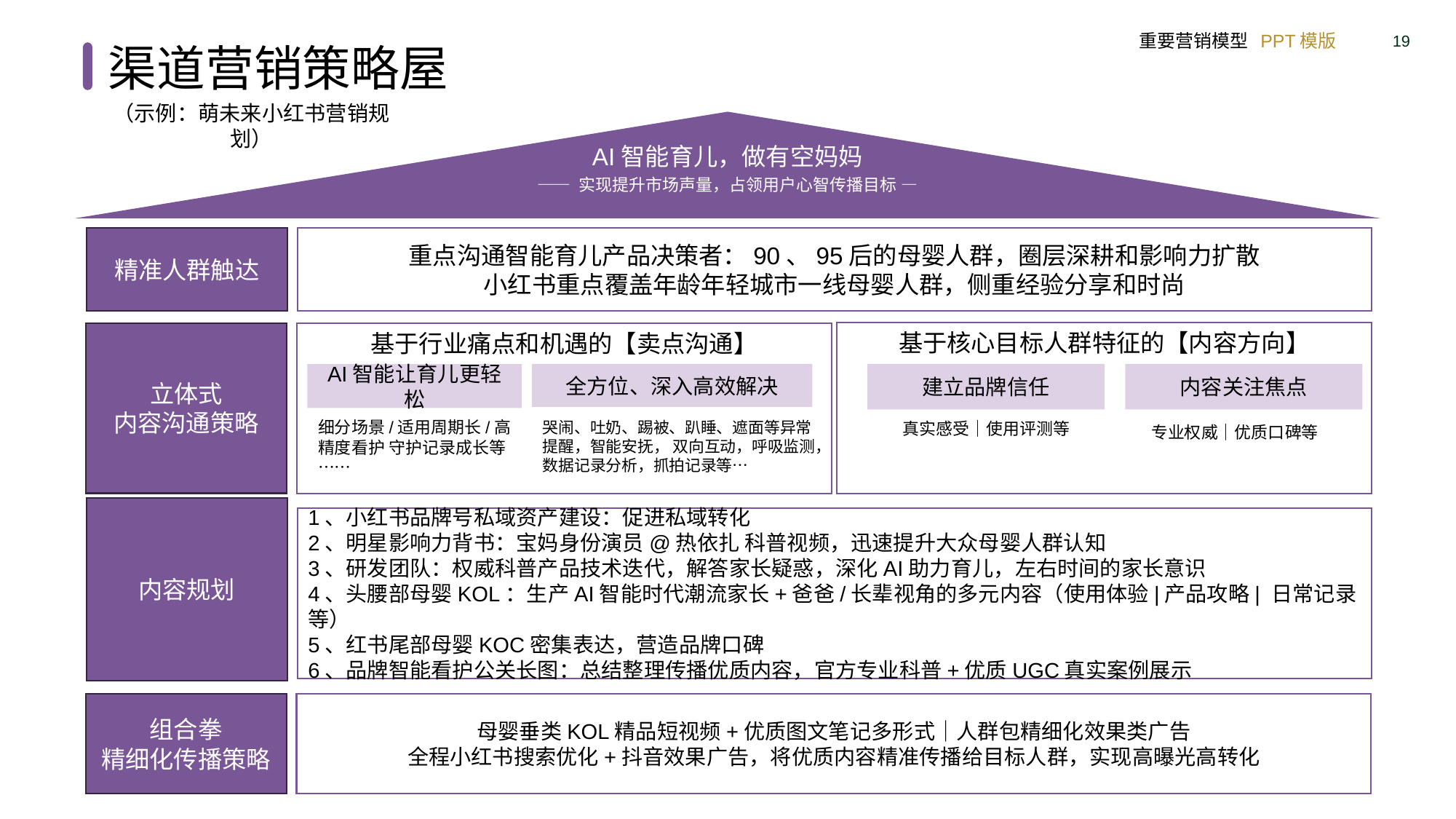

渠道营销策略屋
（示例：萌未来小红书营销规划）
AI智能育儿，做有空妈妈
—— 实现提升市场声量，占领用户心智传播目标 —

精准人群触达
重点沟通智能育儿产品决策者：90、95后的母婴人群，圈层深耕和影响力扩散
小红书重点覆盖年龄年轻城市一线母婴人群，侧重经验分享和时尚
基于核心目标人群特征的【内容方向】
立体式
内容沟通策略
基于行业痛点和机遇的【卖点沟通】
全方位、深入高效解决
AI智能让育儿更轻松
建立品牌信任
内容关注焦点
细分场景/适用周期长/高精度看护 守护记录成长等……
哭闹、吐奶、踢被、趴睡、遮面等异常提醒，智能安抚， 双向互动，呼吸监测，数据记录分析，抓拍记录等…
真实感受｜使用评测等
专业权威｜优质口碑等
内容规划
1、小红书品牌号私域资产建设：促进私域转化
2、明星影响力背书：宝妈身份演员@热依扎 科普视频，迅速提升大众母婴人群认知
3、研发团队：权威科普产品技术迭代，解答家长疑惑，深化AI助力育儿，左右时间的家长意识
4、头腰部母婴KOL：生产AI智能时代潮流家长+爸爸/长辈视角的多元内容（使用体验|产品攻略| 日常记录等）
5、红书尾部母婴KOC密集表达，营造品牌口碑
6、品牌智能看护公关长图：总结整理传播优质内容，官方专业科普+优质UGC真实案例展示
组合拳
精细化传播策略
母婴垂类KOL精品短视频+优质图文笔记多形式｜人群包精细化效果类广告
全程小红书搜索优化+抖音效果广告，将优质内容精准传播给目标人群，实现高曝光高转化